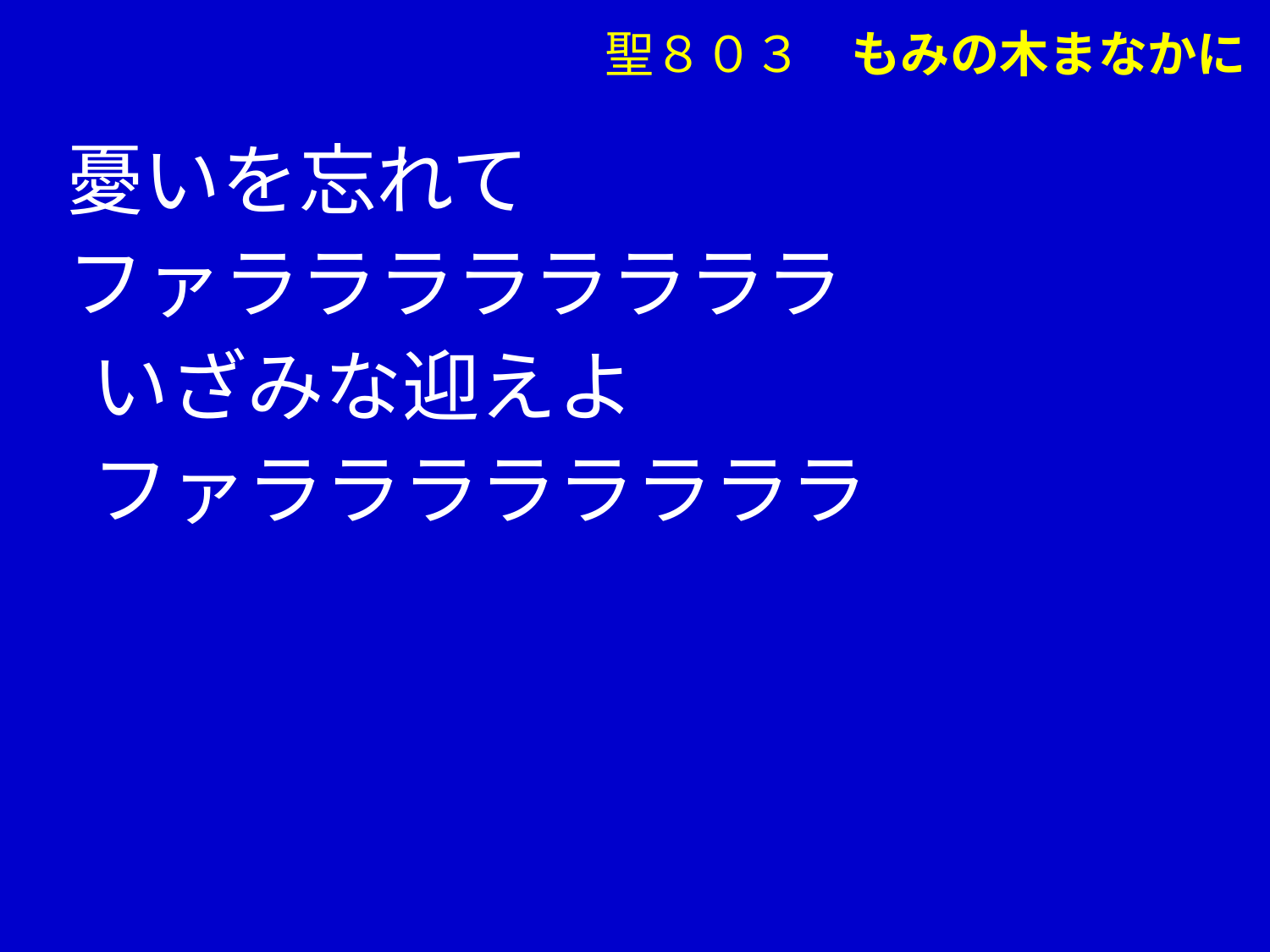

聖８０３　もみの木まなかに
　 憂いを忘れて
  ファララララララララ
　いざみな迎えよ
　ファララララララララ